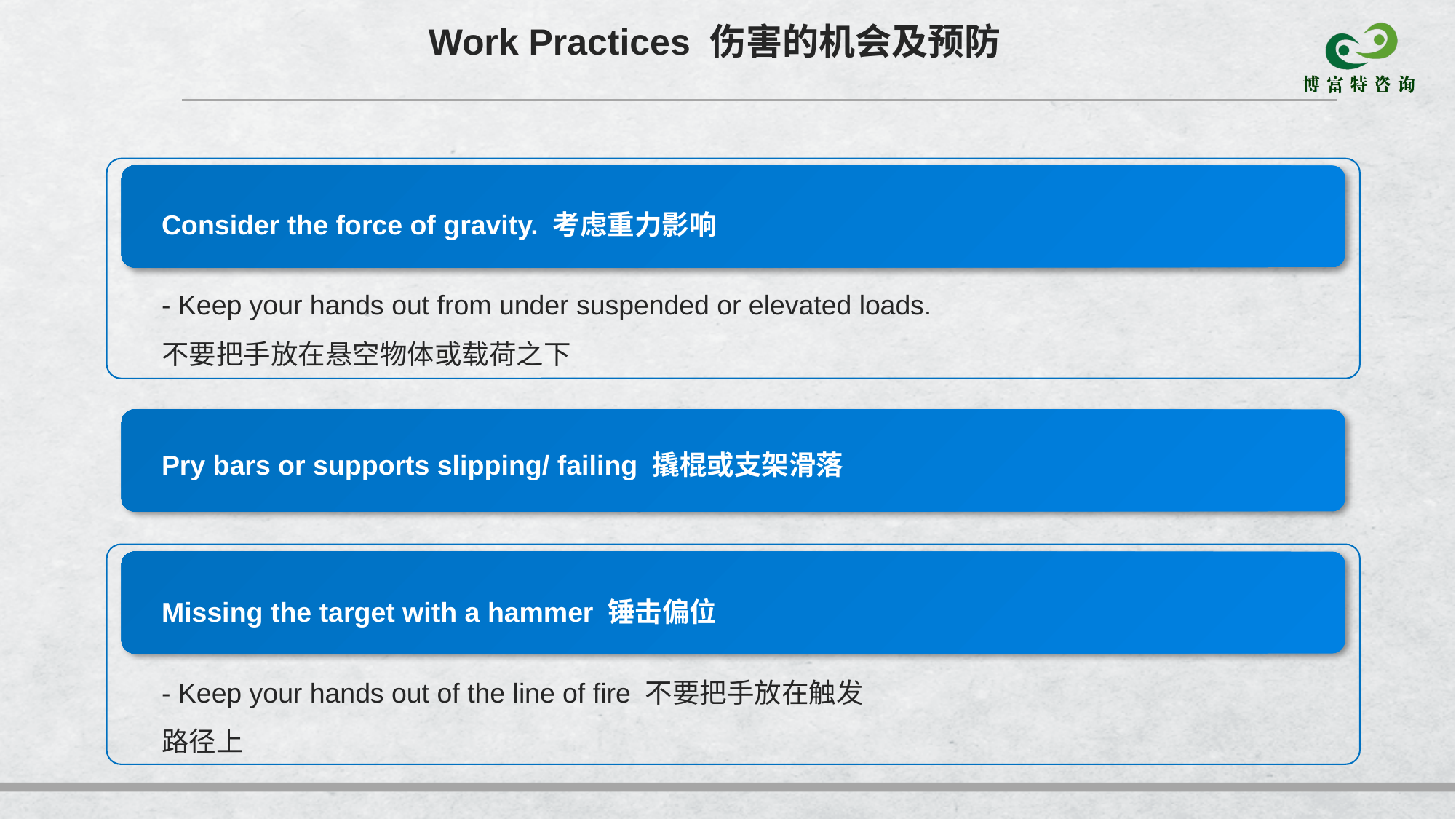

Work Practices 伤害的机会及预防

Consider the force of gravity. 考虑重力影响
- Keep your hands out from under suspended or elevated loads.
不要把手放在悬空物体或载荷之下

Pry bars or supports slipping/ failing 撬棍或支架滑落

Missing the target with a hammer 锤击偏位
- Keep your hands out of the line of fire 不要把手放在触发路径上